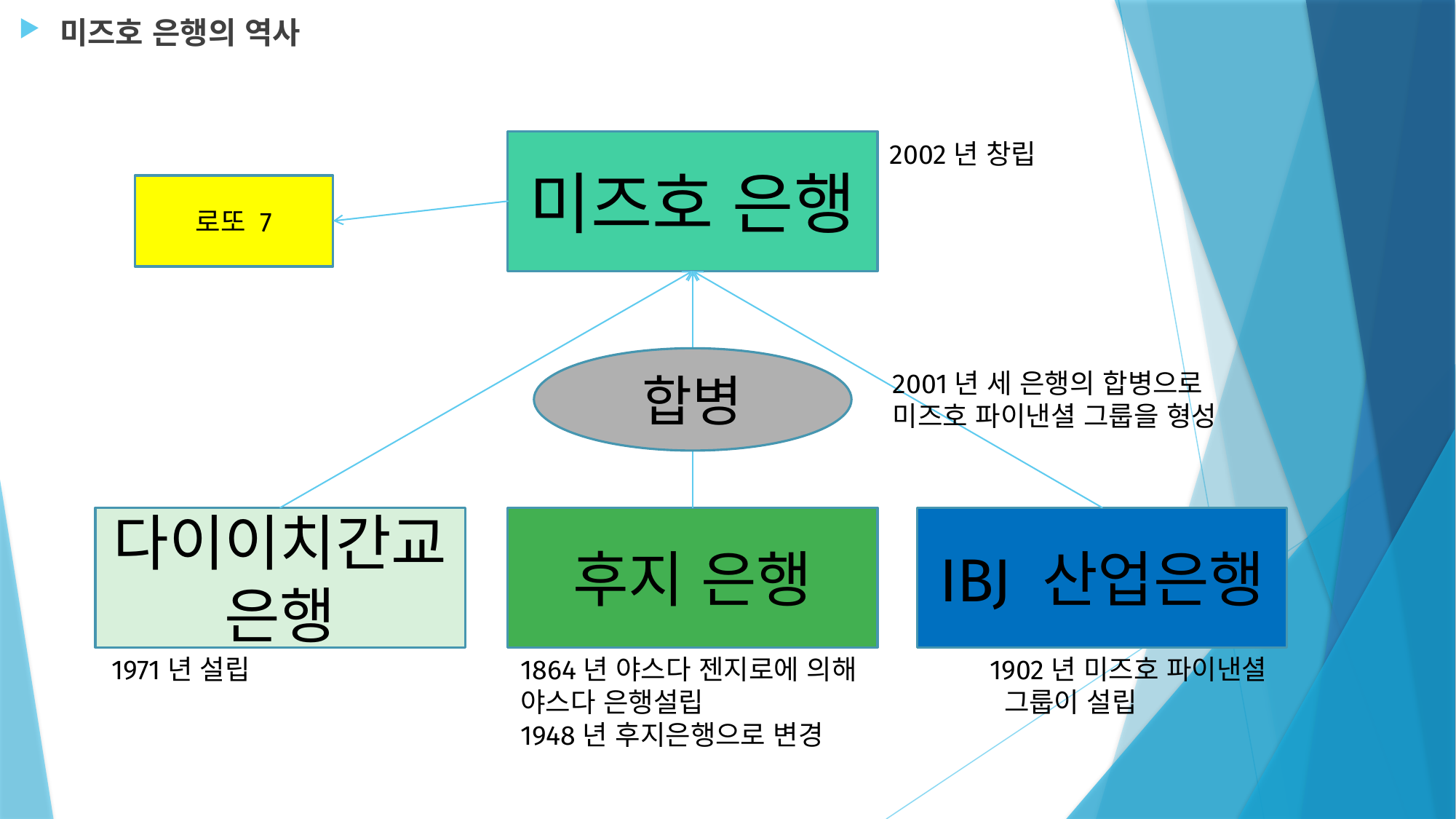

미즈호 은행의 역사
미즈호 은행
2002년 창립
로또 7
합병
2001년 세 은행의 합병으로
미즈호 파이낸셜 그룹을 형성
IBJ 산업은행
다이이치간교 은행
후지 은행
1971년 설립
1864년 야스다 젠지로에 의해
야스다 은행설립
1948년 후지은행으로 변경
1902년 미즈호 파이낸셜
 그룹이 설립